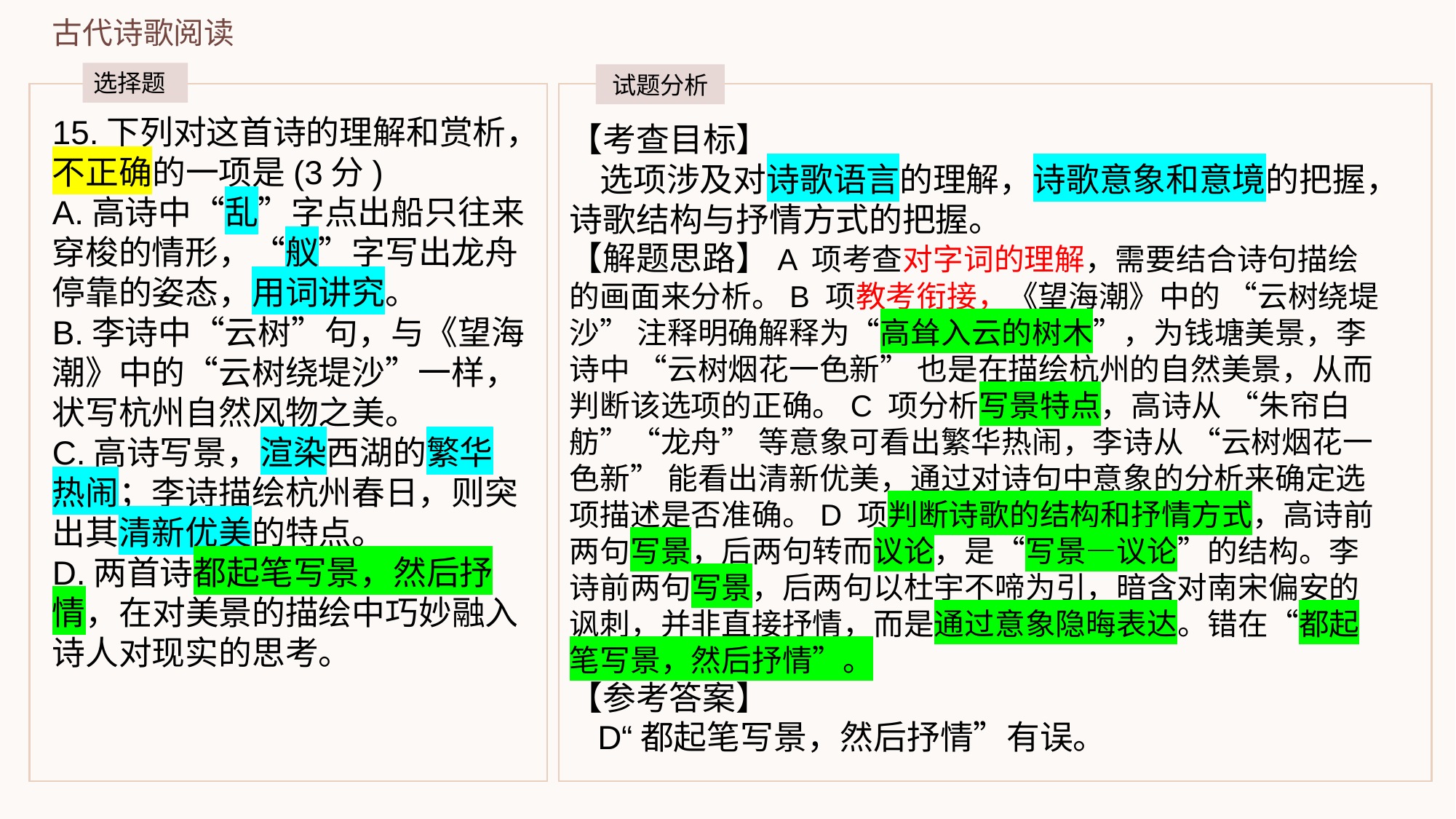

古代诗歌阅读
选择题
试题分析

15.下列对这首诗的理解和赏析，不正确的一项是(3分)
A.高诗中“乱”字点出船只往来穿梭的情形，“舣”字写出龙舟停靠的姿态，用词讲究。
B.李诗中“云树”句，与《望海潮》中的“云树绕堤沙”一样，状写杭州自然风物之美。
C.高诗写景，渲染西湖的繁华热闹；李诗描绘杭州春日，则突出其清新优美的特点。
D.两首诗都起笔写景，然后抒情，在对美景的描绘中巧妙融入诗人对现实的思考。
【考查目标】
   选项涉及对诗歌语言的理解，诗歌意象和意境的把握，诗歌结构与抒情方式的把握。
【解题思路】A 项考查对字词的理解，需要结合诗句描绘的画面来分析。B 项教考衔接，《望海潮》中的 “云树绕堤沙” 注释明确解释为“高耸入云的树木”，为钱塘美景，李诗中 “云树烟花一色新” 也是在描绘杭州的自然美景，从而判断该选项的正确。C 项分析写景特点，高诗从 “朱帘白舫”“龙舟” 等意象可看出繁华热闹，李诗从 “云树烟花一色新” 能看出清新优美，通过对诗句中意象的分析来确定选项描述是否准确。D 项判断诗歌的结构和抒情方式，高诗前两句写景，后两句转而议论，是“写景—议论”的结构。李诗前两句写景，后两句以杜宇不啼为引，暗含对南宋偏安的讽刺，并非直接抒情，而是通过意象隐晦表达。错在“都起笔写景，然后抒情”。

【参考答案】
   D“都起笔写景，然后抒情”有误。